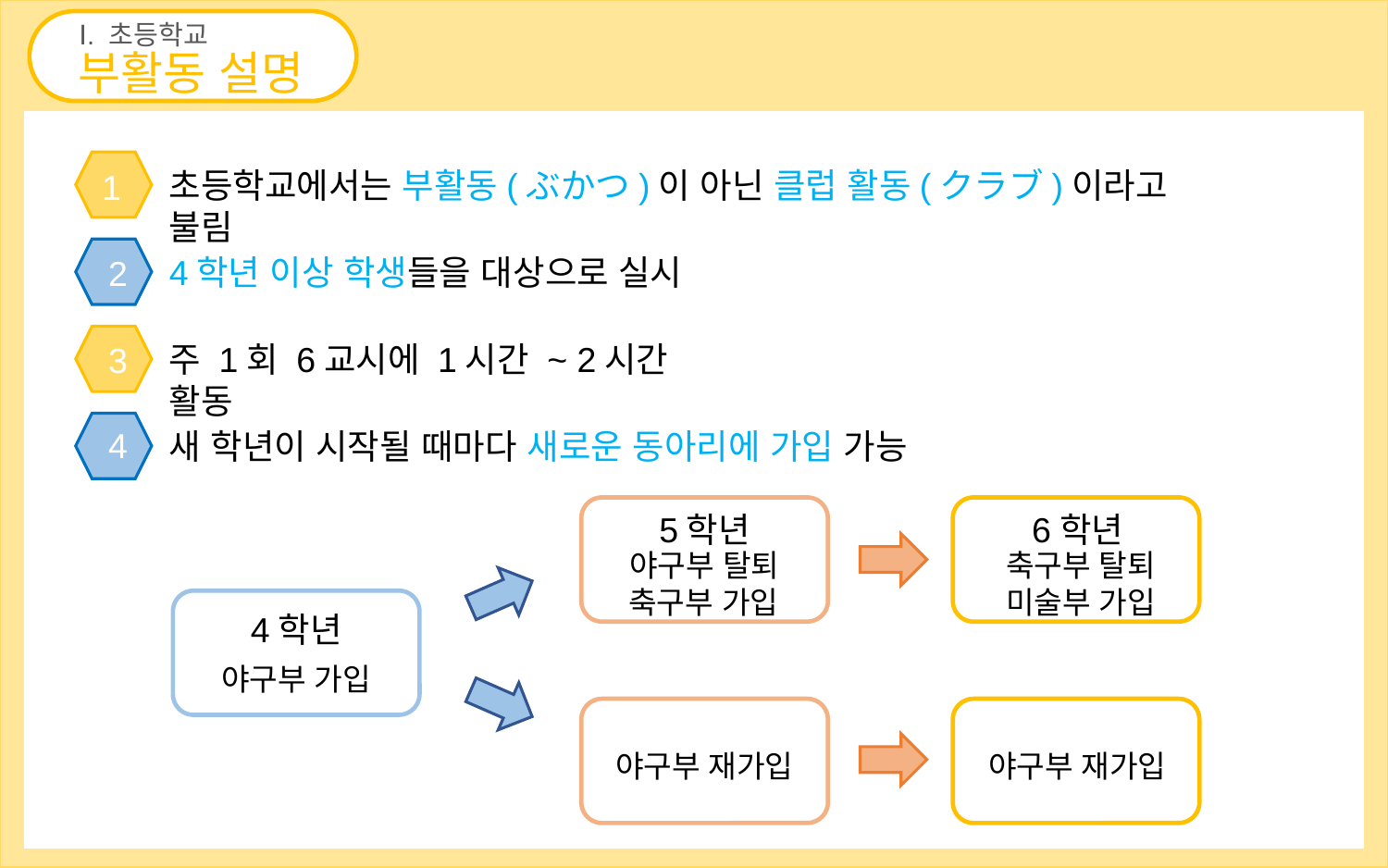

Ⅰ. 초등학교
부활동 설명

초등학교에서는 부활동(ぶかつ)이 아닌 클럽 활동(クラブ)이라고 불림
1

4학년 이상 학생들을 대상으로 실시
2

주 1회 6교시에 1시간 ~ 2시간 활동
3

4
새 학년이 시작될 때마다 새로운 동아리에 가입 가능

5학년
6학년

야구부 탈퇴
축구부 탈퇴
미술부 가입

축구부 가입

4학년
야구부 가입

야구부 재가입
야구부 재가입